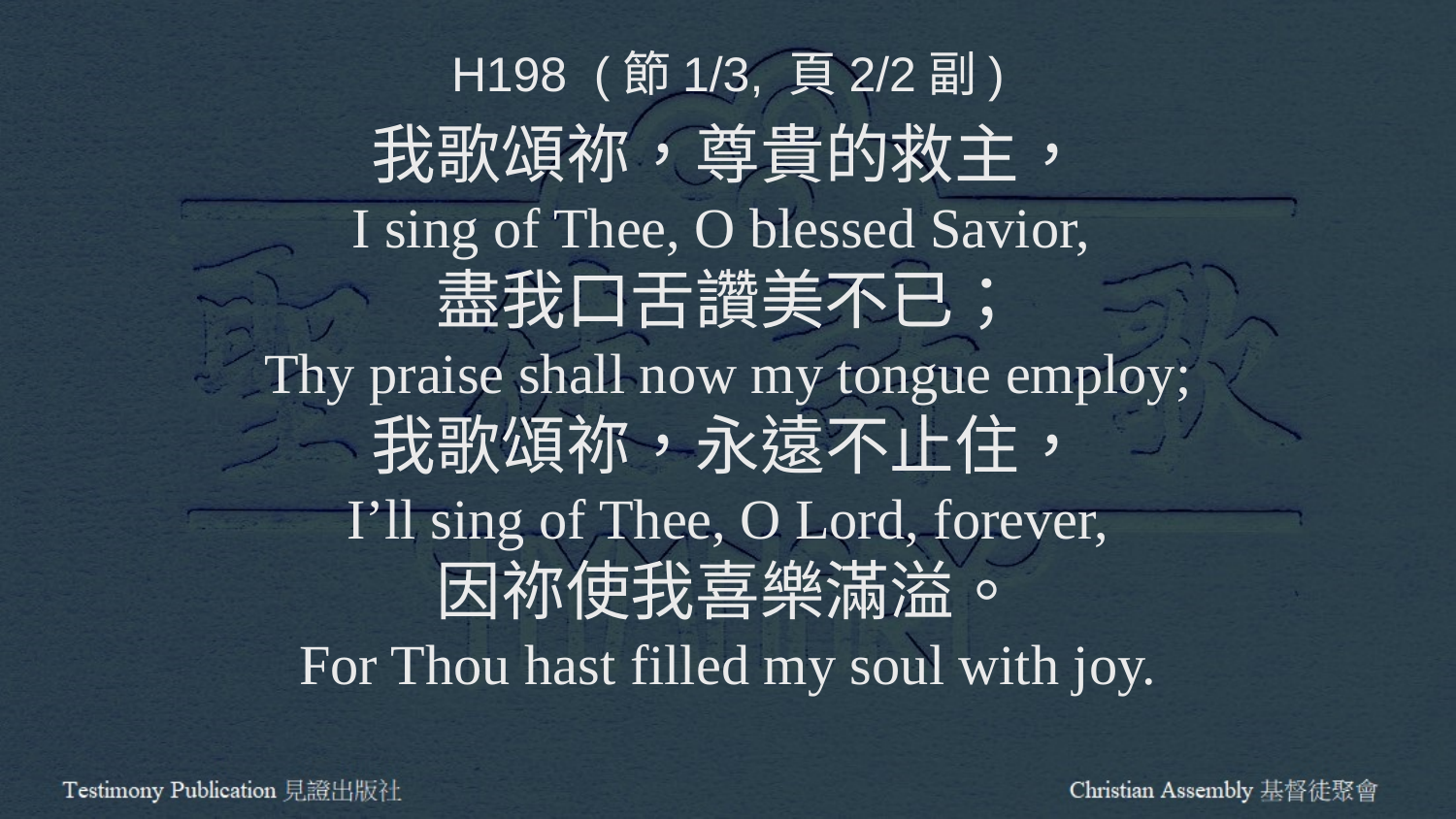

H198  (節1/3, 頁2/2副)
我歌頌祢，尊貴的救主，
I sing of Thee, O blessed Savior,
盡我口舌讚美不已；
Thy praise shall now my tongue employ;
我歌頌祢，永遠不止住，
I’ll sing of Thee, O Lord, forever,
因祢使我喜樂滿溢。
For Thou hast filled my soul with joy.